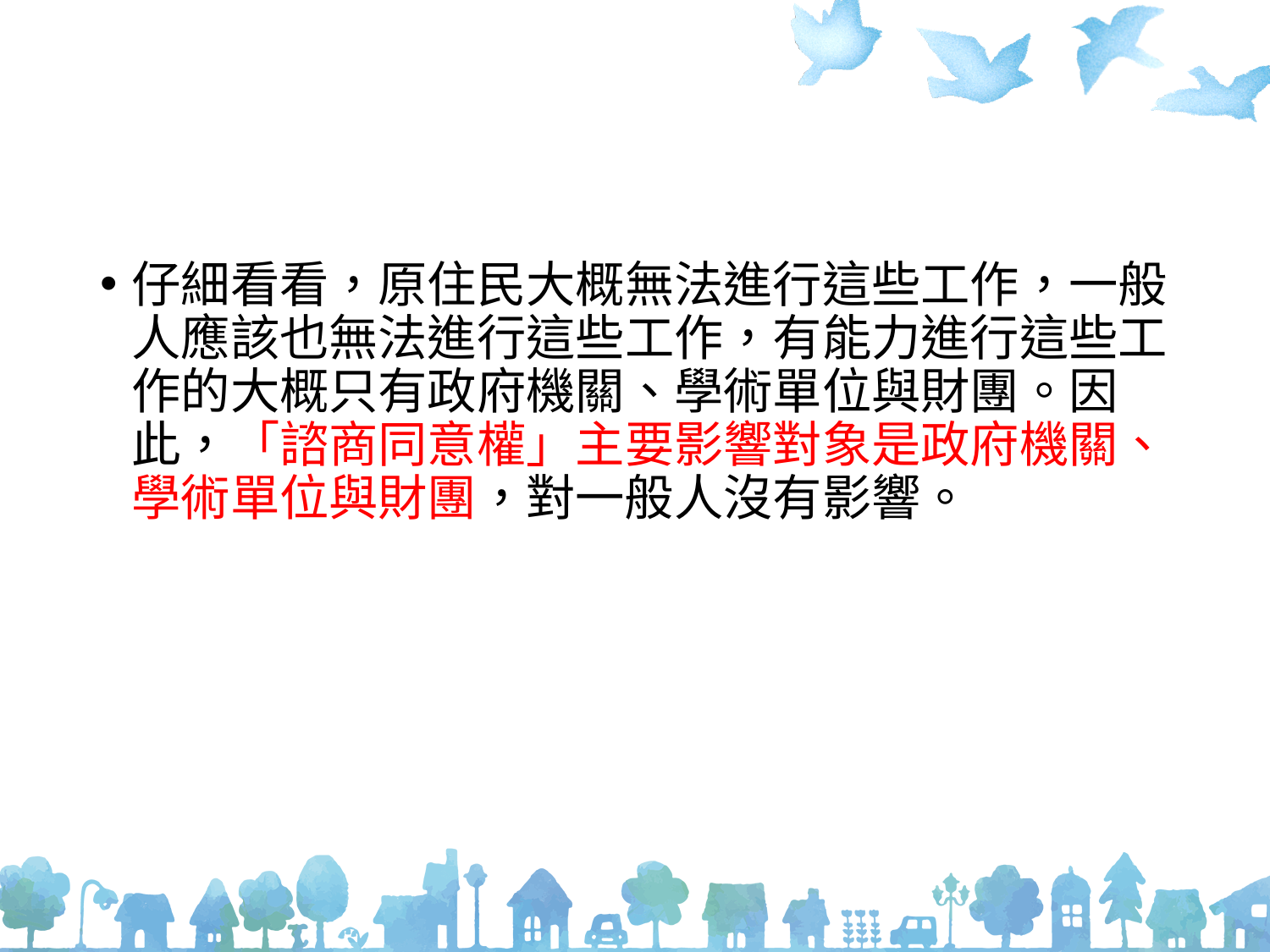

#
仔細看看，原住民大概無法進行這些工作，一般人應該也無法進行這些工作，有能力進行這些工作的大概只有政府機關、學術單位與財團。因此，「諮商同意權」主要影響對象是政府機關、學術單位與財團，對一般人沒有影響。